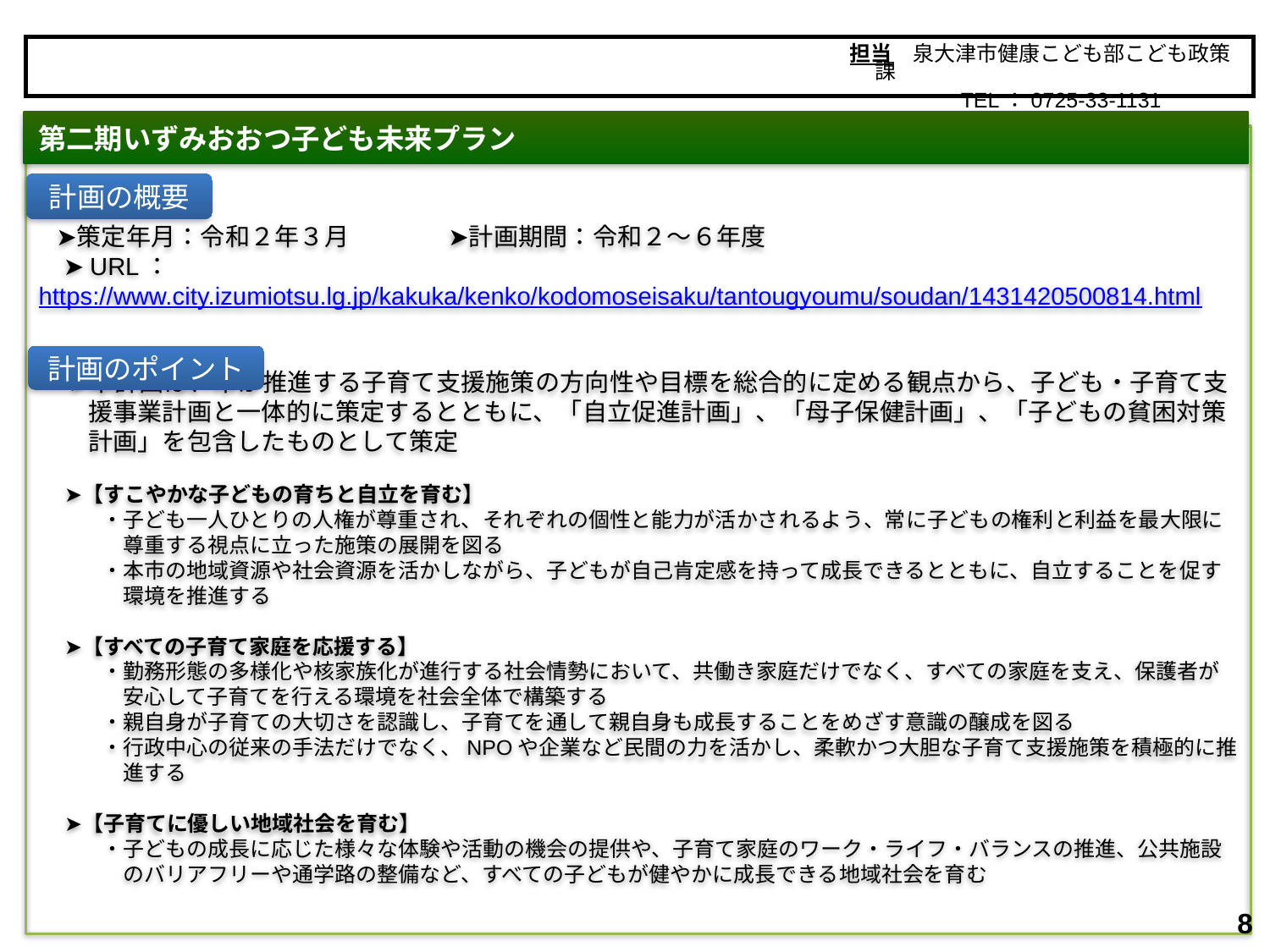

担当　泉大津市健康こども部こども政策課
　　　　　TEL：0725-33-1131

泉大津市
第二期いずみおおつ子ども未来プラン

　➤策定年月：令和２年３月　　　　➤計画期間：令和２～６年度
　➤URL：https://www.city.izumiotsu.lg.jp/kakuka/kenko/kodomoseisaku/tantougyoumu/soudan/1431420500814.html

　 ➤本計画は、市が推進する子育て支援施策の方向性や目標を総合的に定める観点から、子ども・子育て支
　　援事業計画と一体的に策定するとともに、「自立促進計画」、「母子保健計画」、「子どもの貧困対策
　　計画」を包含したものとして策定

　 ➤【すこやかな子どもの育ちと自立を育む】
　　　・子ども一人ひとりの人権が尊重され、それぞれの個性と能力が活かされるよう、常に子どもの権利と利益を最大限に
　　　　尊重する視点に立った施策の展開を図る
　　　・本市の地域資源や社会資源を活かしながら、子どもが自己肯定感を持って成長できるとともに、自立することを促す
　　　　環境を推進する

　 ➤【すべての子育て家庭を応援する】
　　　・勤務形態の多様化や核家族化が進行する社会情勢において、共働き家庭だけでなく、すべての家庭を支え、保護者が
　　　　安心して子育てを行える環境を社会全体で構築する
　　　・親自身が子育ての大切さを認識し、子育てを通して親自身も成長することをめざす意識の醸成を図る
　　　・行政中心の従来の手法だけでなく、NPOや企業など民間の力を活かし、柔軟かつ大胆な子育て支援施策を積極的に推
　　　　進する

　 ➤【子育てに優しい地域社会を育む】
　　　・子どもの成長に応じた様々な体験や活動の機会の提供や、子育て家庭のワーク・ライフ・バランスの推進、公共施設
　　　　のバリアフリーや通学路の整備など、すべての子どもが健やかに成長できる地域社会を育む
計画の概要
計画のポイント
8